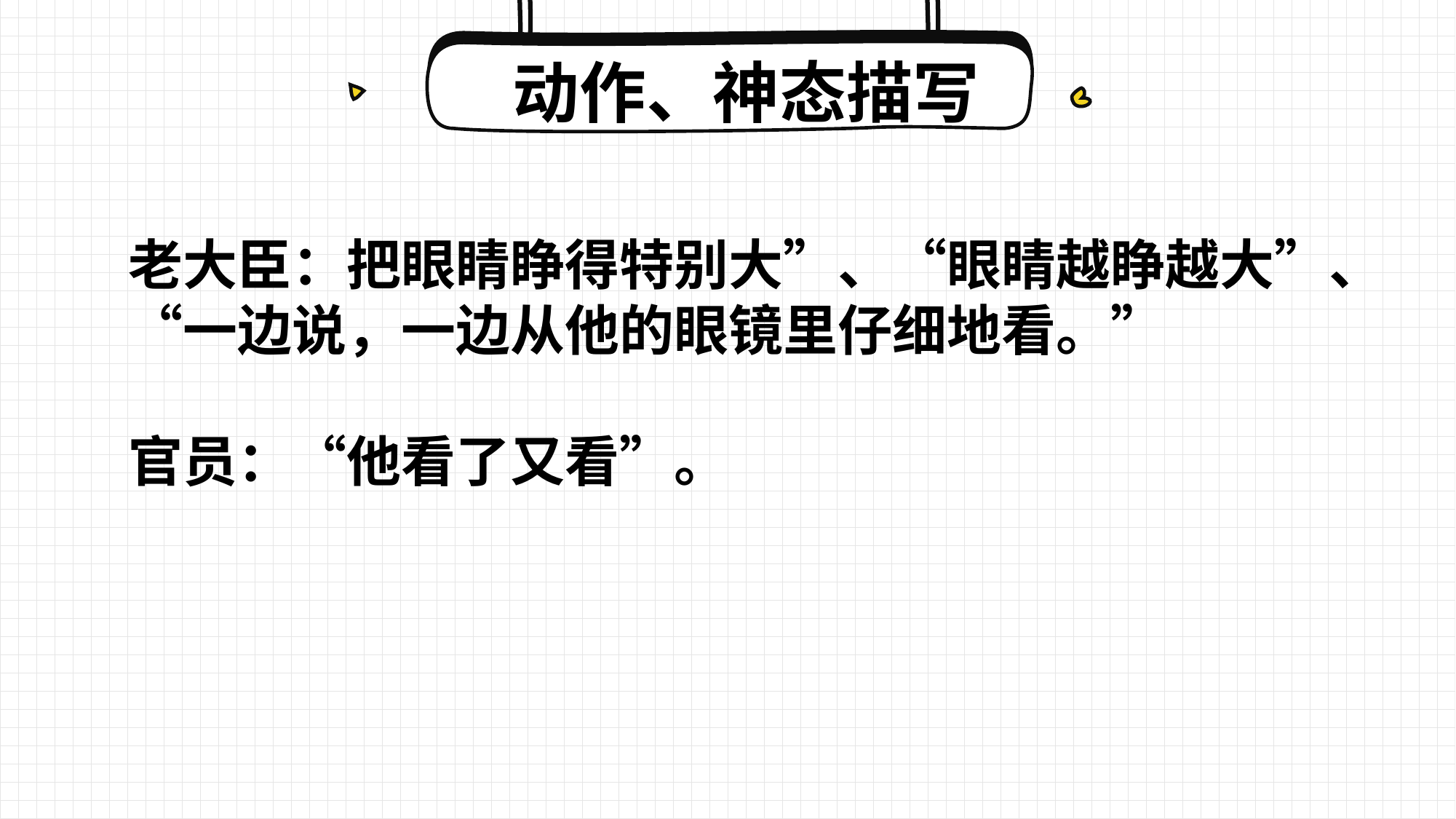

动作、神态描写
老大臣：把眼睛睁得特别大”、“眼睛越睁越大”、“一边说，一边从他的眼镜里仔细地看。”

官员：“他看了又看”。